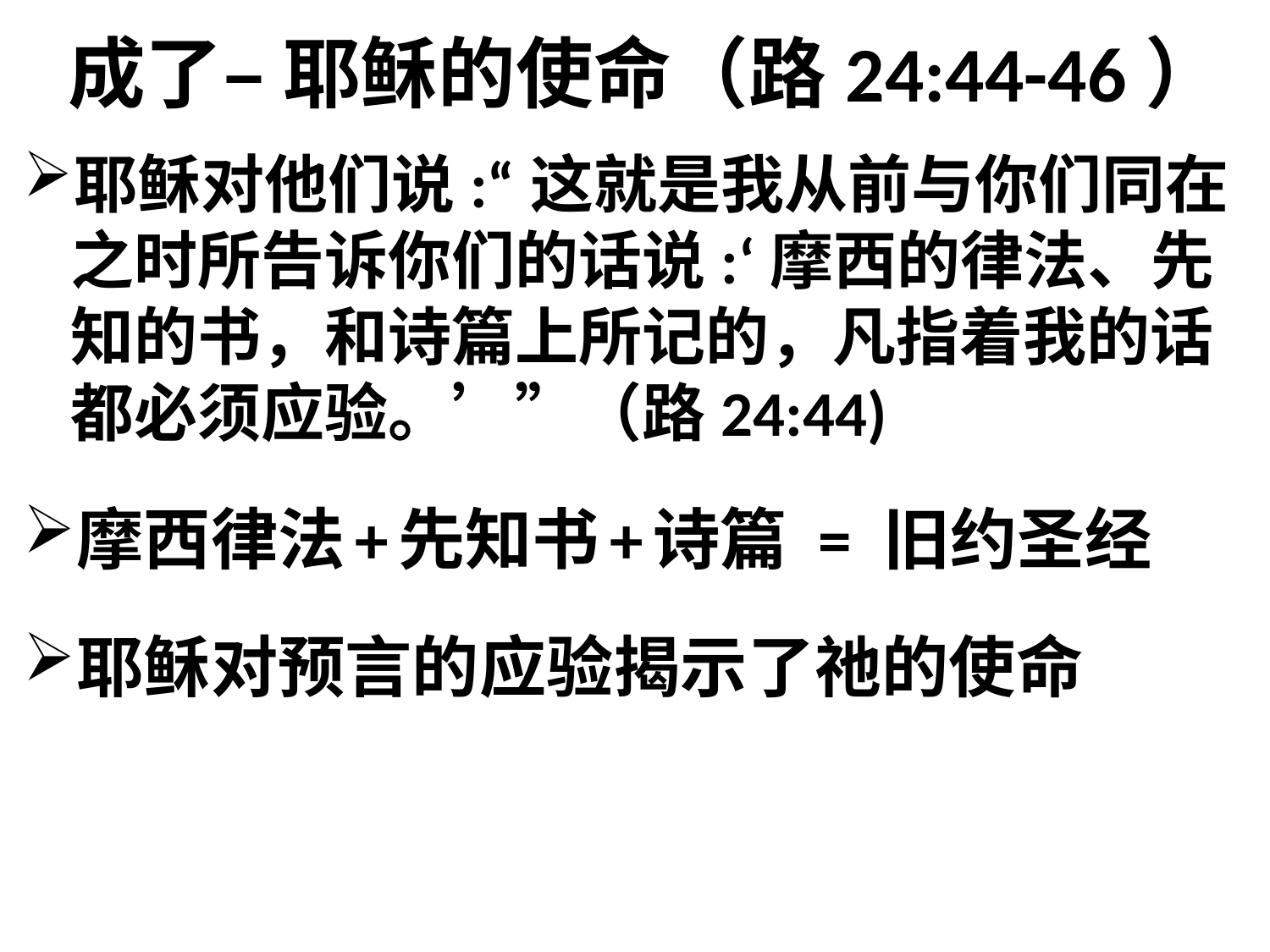

# 成了– 耶稣的使命（路24:44-46）
耶稣对他们说:“这就是我从前与你们同在之时所告诉你们的话说:‘摩西的律法、先知的书，和诗篇上所记的，凡指着我的话都必须应验。’”（路24:44)

摩西律法 + 先知书 + 诗篇 = 旧约圣经

耶稣对预言的应验揭示了祂的使命